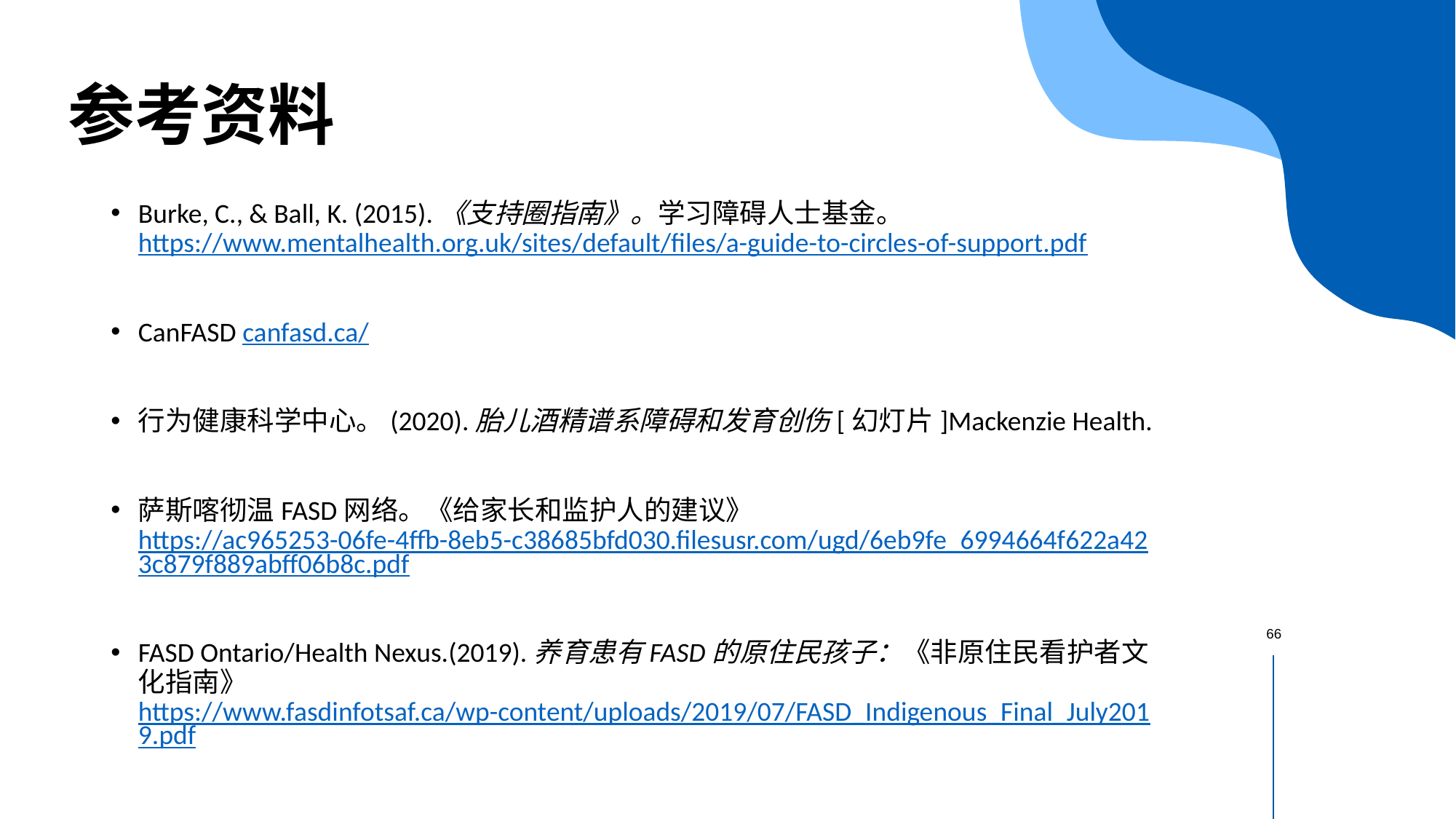

# 参考资料
Burke, C., & Ball, K. (2015).《支持圈指南》。学习障碍人士基金。https://www.mentalhealth.org.uk/sites/default/files/a-guide-to-circles-of-support.pdf

CanFASD canfasd.ca/

行为健康科学中心。(2020).胎儿酒精谱系障碍和发育创伤[幻灯片]Mackenzie Health.

萨斯喀彻温FASD网络。《给家长和监护人的建议》 https://ac965253-06fe-4ffb-8eb5-c38685bfd030.filesusr.com/ugd/6eb9fe_6994664f622a423c879f889abff06b8c.pdf

FASD Ontario/Health Nexus.(2019).养育患有FASD的原住民孩子：《非原住民看护者文化指南》https://www.fasdinfotsaf.ca/wp-content/uploads/2019/07/FASD_Indigenous_Final_July2019.pdf
66